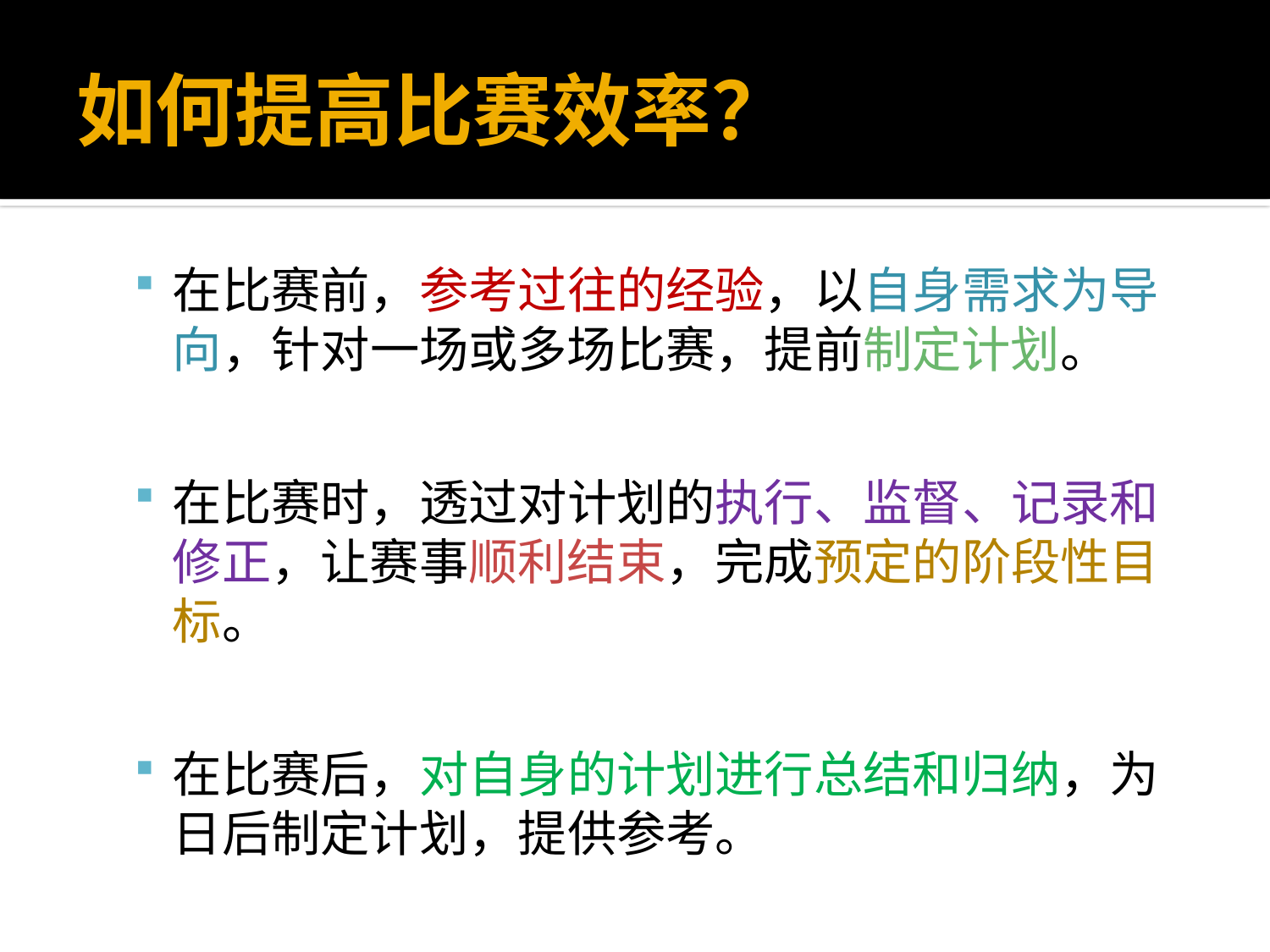

# 如何提高比赛效率？
在比赛前，参考过往的经验，以自身需求为导向，针对一场或多场比赛，提前制定计划。

在比赛时，透过对计划的执行、监督、记录和修正，让赛事顺利结束，完成预定的阶段性目标。

在比赛后，对自身的计划进行总结和归纳，为日后制定计划，提供参考。